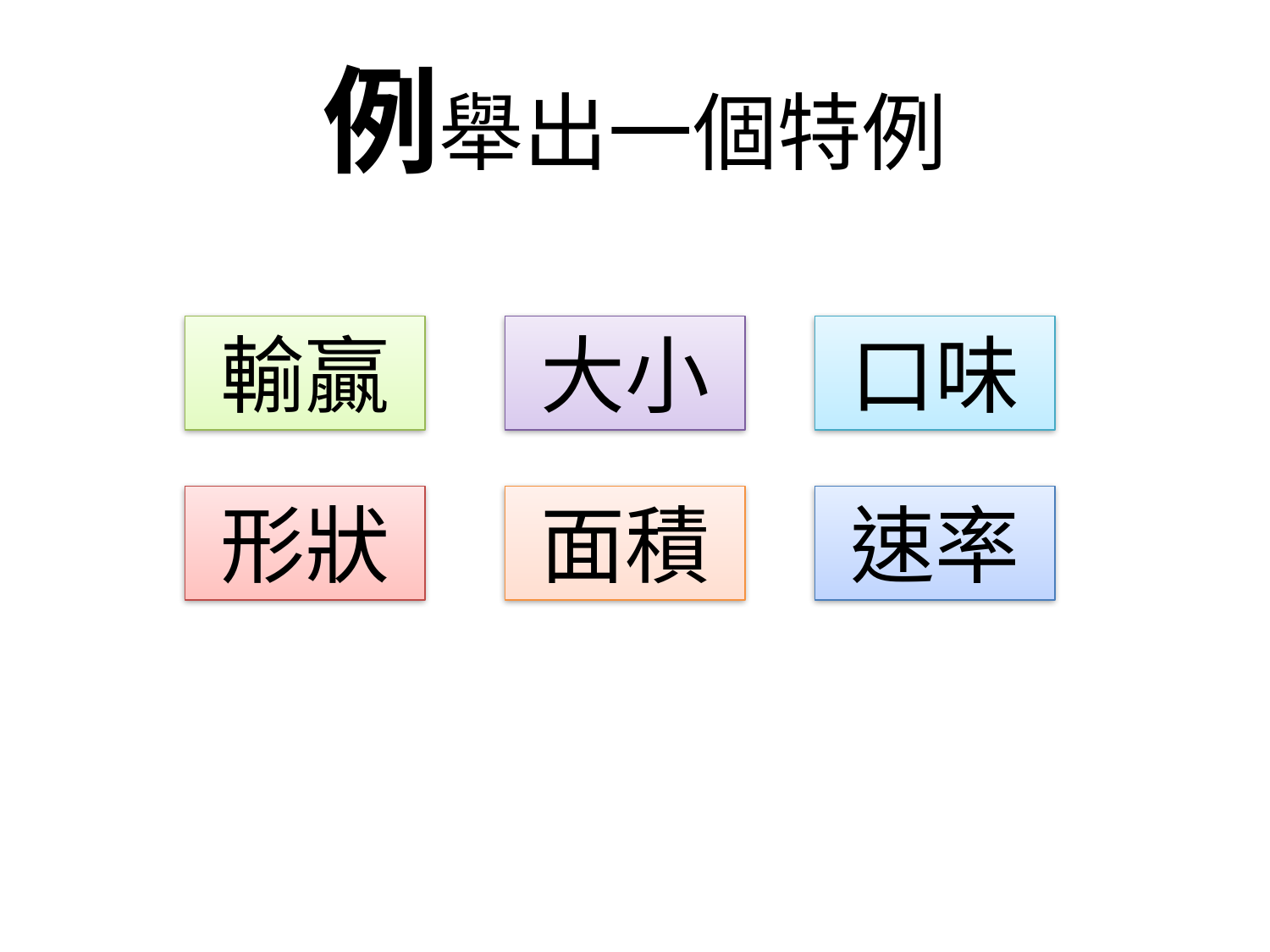

# 例舉出一個特例
輸贏
大小
口味
形狀
面積
速率